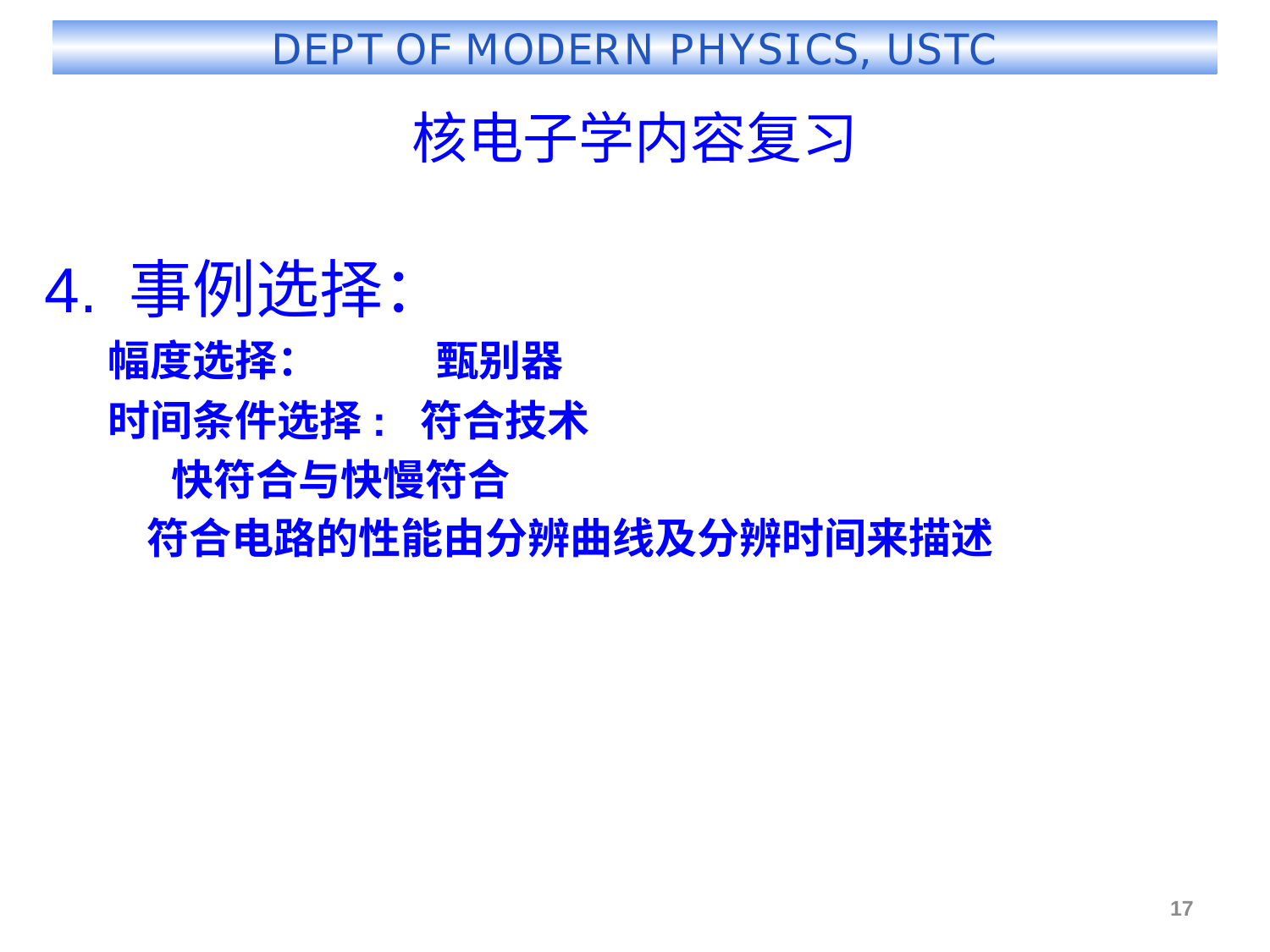

# 核电子学内容复习
事例选择：
幅度选择：	甄别器
时间条件选择:  符合技术
快符合与快慢符合
   符合电路的性能由分辨曲线及分辨时间来描述

17